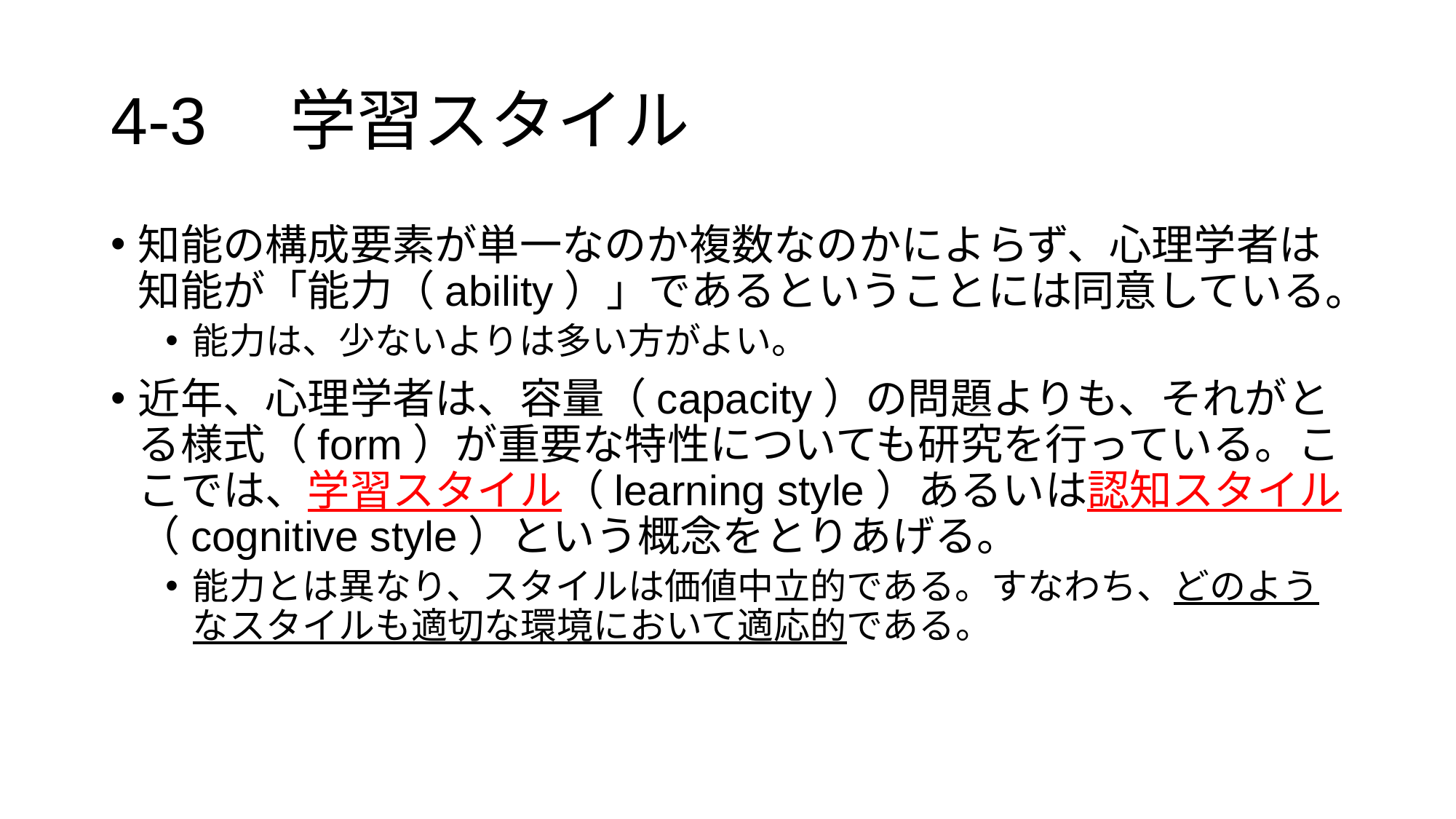

# 4-3　学習スタイル
知能の構成要素が単一なのか複数なのかによらず、心理学者は知能が「能力（ability）」であるということには同意している。
能力は、少ないよりは多い方がよい。
近年、心理学者は、容量（capacity）の問題よりも、それがとる様式（form）が重要な特性についても研究を行っている。ここでは、学習スタイル（learning style）あるいは認知スタイル（cognitive style）という概念をとりあげる。
能力とは異なり、スタイルは価値中立的である。すなわち、どのようなスタイルも適切な環境において適応的である。